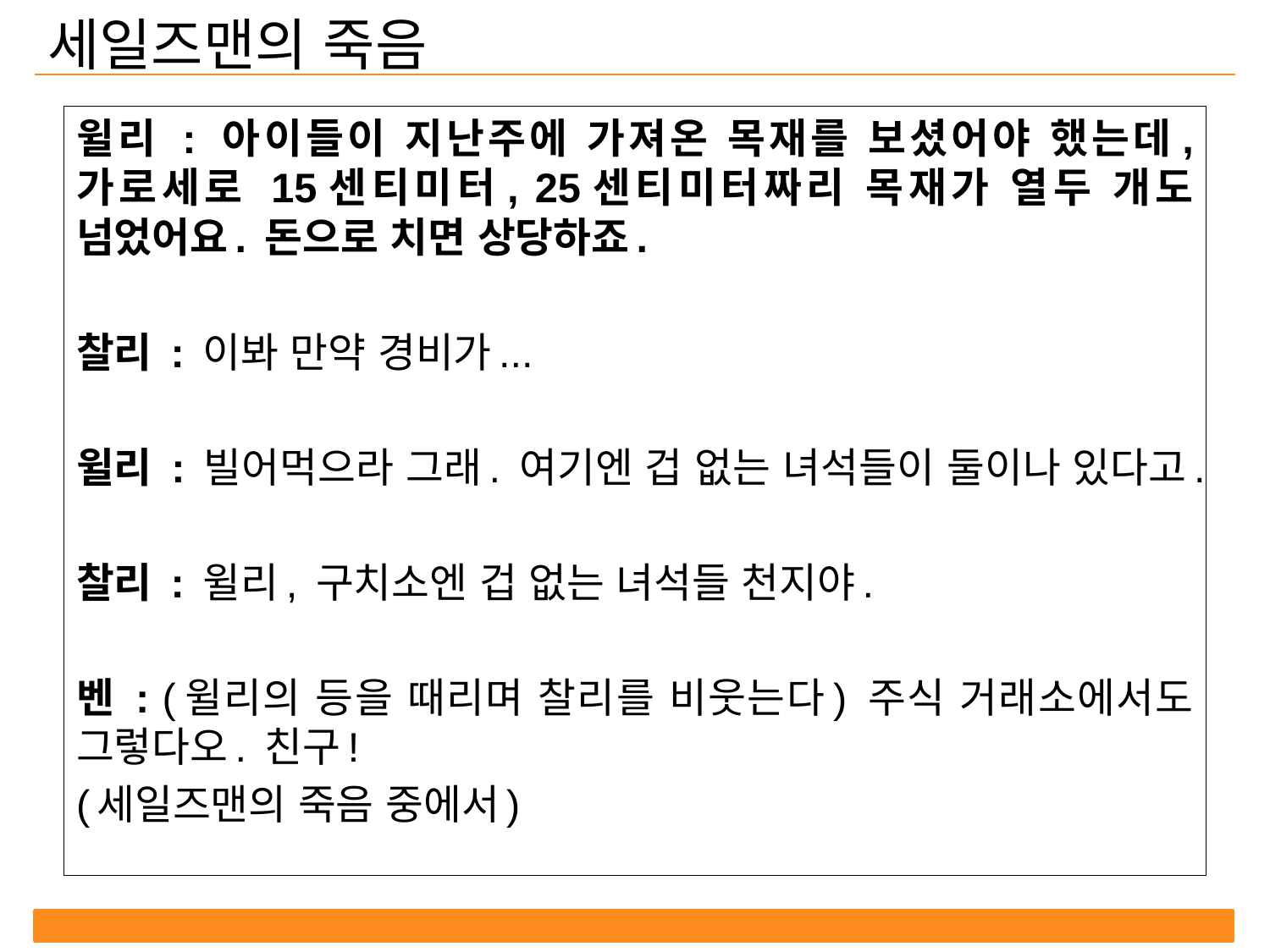

세일즈맨의 죽음
윌리 : 아이들이 지난주에 가져온 목재를 보셨어야 했는데, 가로세로 15센티미터, 25센티미터짜리 목재가 열두 개도 넘었어요. 돈으로 치면 상당하죠.

찰리 : 이봐 만약 경비가...

윌리 : 빌어먹으라 그래. 여기엔 겁 없는 녀석들이 둘이나 있다고.

찰리 : 윌리, 구치소엔 겁 없는 녀석들 천지야.

벤 : (윌리의 등을 때리며 찰리를 비웃는다) 주식 거래소에서도 그렇다오. 친구!
(세일즈맨의 죽음 중에서)